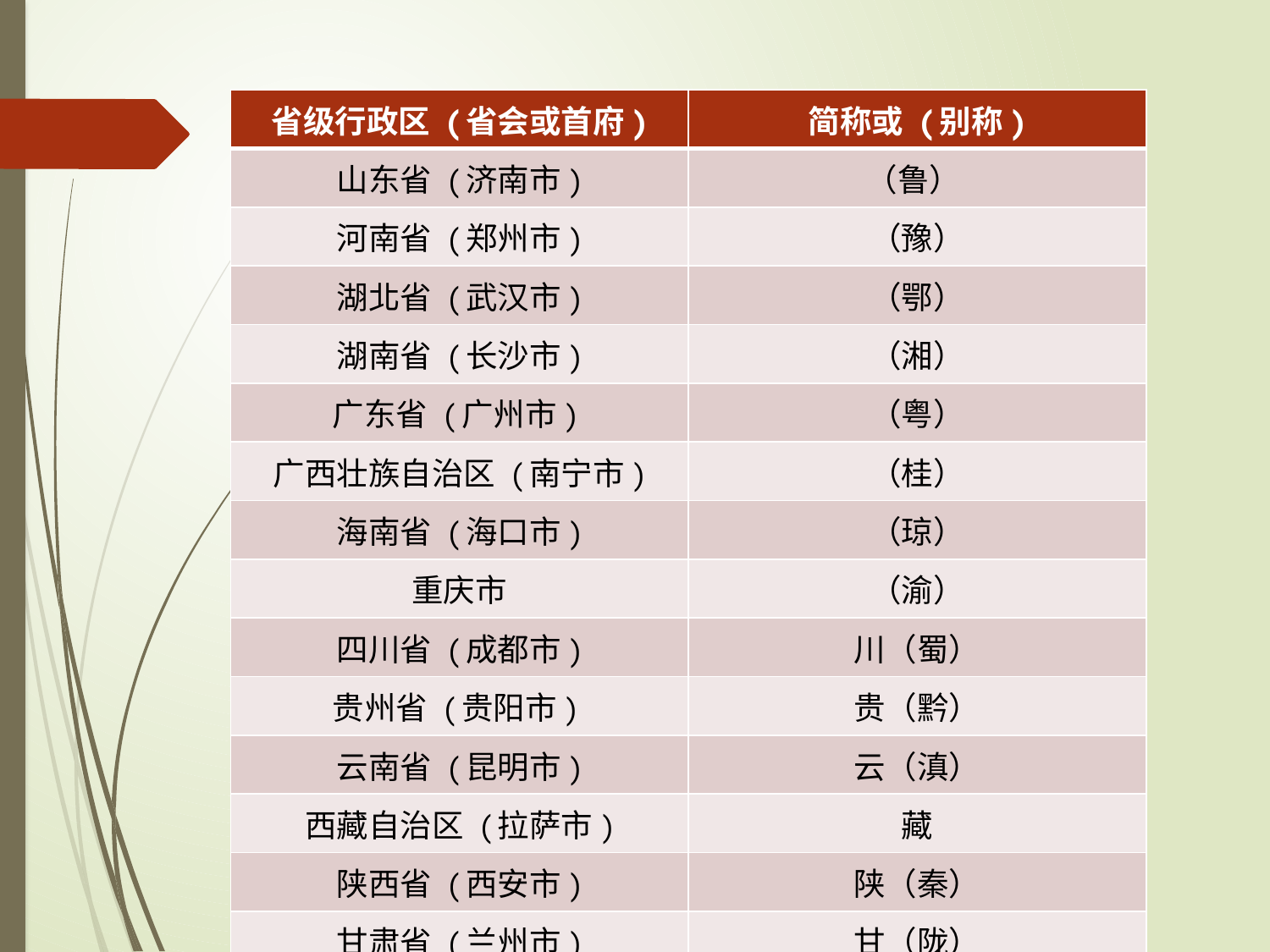

| 省级行政区 (省会或首府) | 简称或 (别称) |
| --- | --- |
| 山东省 (济南市) | （鲁） |
| 河南省 (郑州市) | （豫） |
| 湖北省 (武汉市) | （鄂） |
| 湖南省 (长沙市) | （湘） |
| 广东省 (广州市) | （粤） |
| 广西壮族自治区 (南宁市) | （桂） |
| 海南省 (海口市) | （琼） |
| 重庆市 | （渝） |
| 四川省 (成都市) | 川（蜀） |
| 贵州省 (贵阳市) | 贵（黔） |
| 云南省 (昆明市) | 云（滇） |
| 西藏自治区 (拉萨市) | 藏 |
| 陕西省 (西安市) | 陕（秦） |
| 甘肃省 (兰州市) | 甘（陇） |